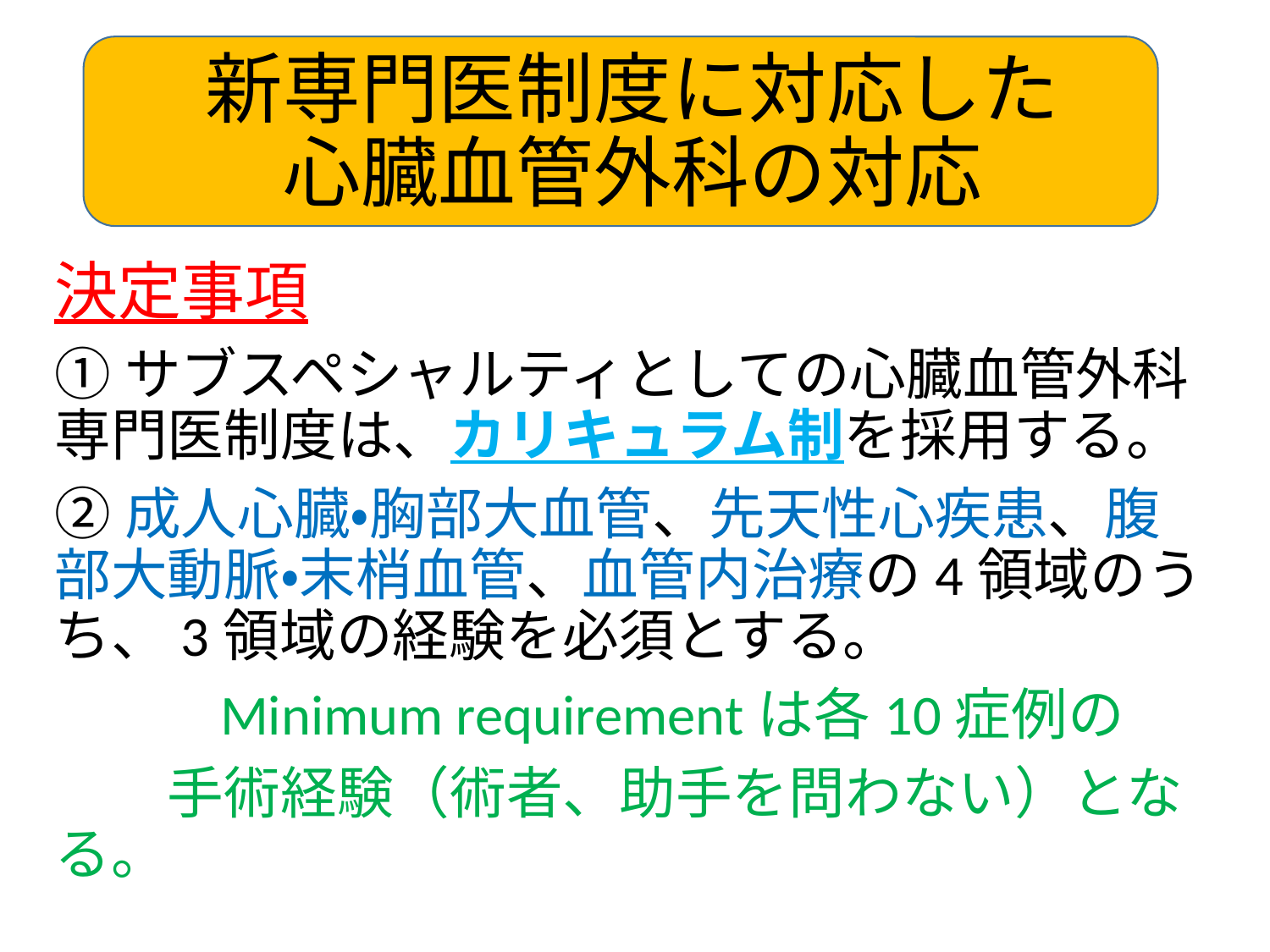

# 新専門医制度に対応した 心臓血管外科の対応
決定事項
①サブスペシャルティとしての心臓血管外科専門医制度は、カリキュラム制を採用する。
②成人心臓・胸部大血管、先天性心疾患、腹部大動脈・末梢血管、血管内治療の4領域のうち、3領域の経験を必須とする。
 　　 Minimum requirementは各10症例の
　　手術経験（術者、助手を問わない）となる。